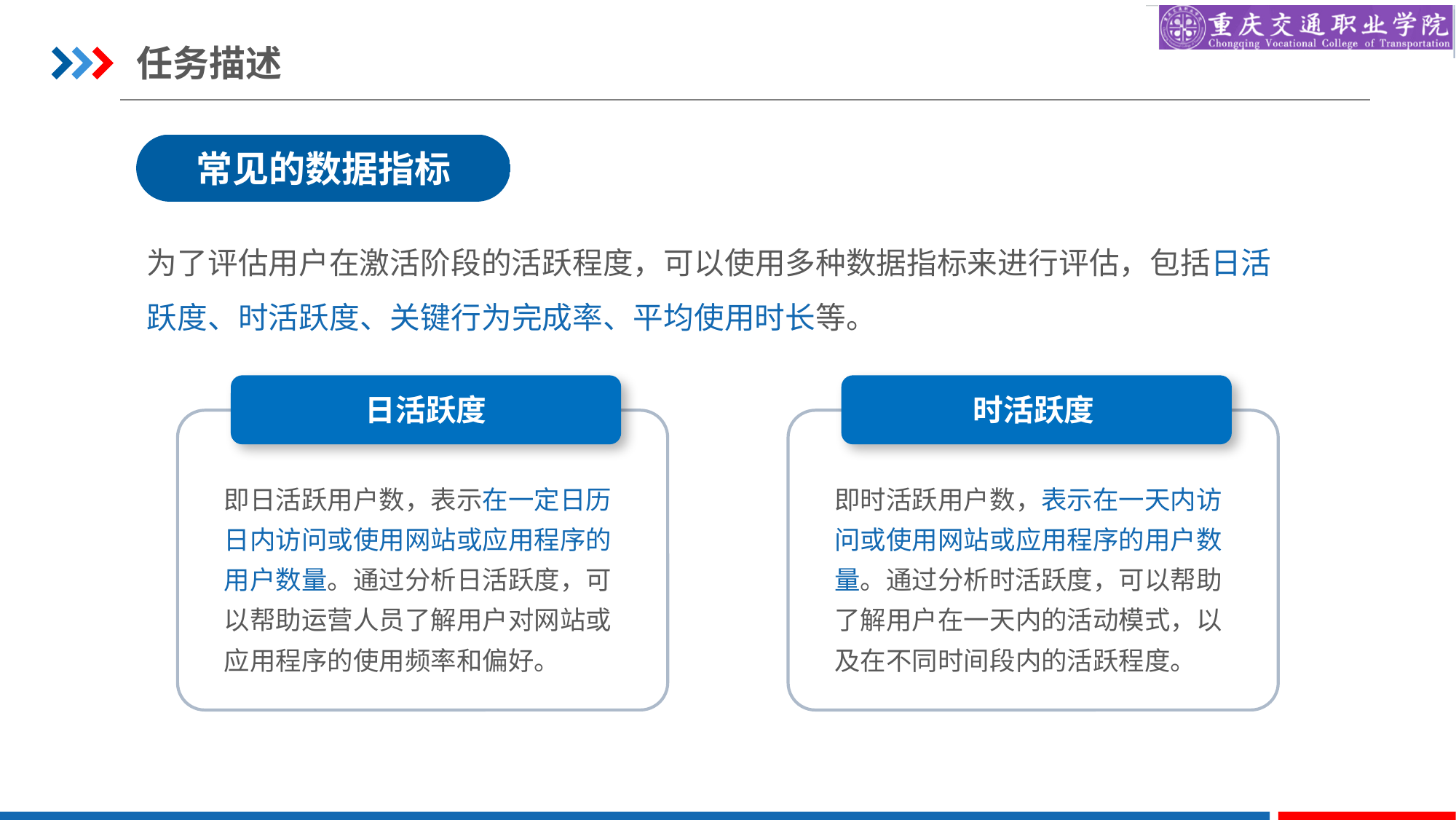

任务描述
常见的数据指标
为了评估用户在激活阶段的活跃程度，可以使用多种数据指标来进行评估，包括日活跃度、时活跃度、关键行为完成率、平均使用时长等。

日活跃度

即日活跃用户数，表示在一定日历日内访问或使用网站或应用程序的用户数量。通过分析日活跃度，可以帮助运营人员了解用户对网站或应用程序的使用频率和偏好。

时活跃度

即时活跃用户数，表示在一天内访问或使用网站或应用程序的用户数量。通过分析时活跃度，可以帮助了解用户在一天内的活动模式，以及在不同时间段内的活跃程度。